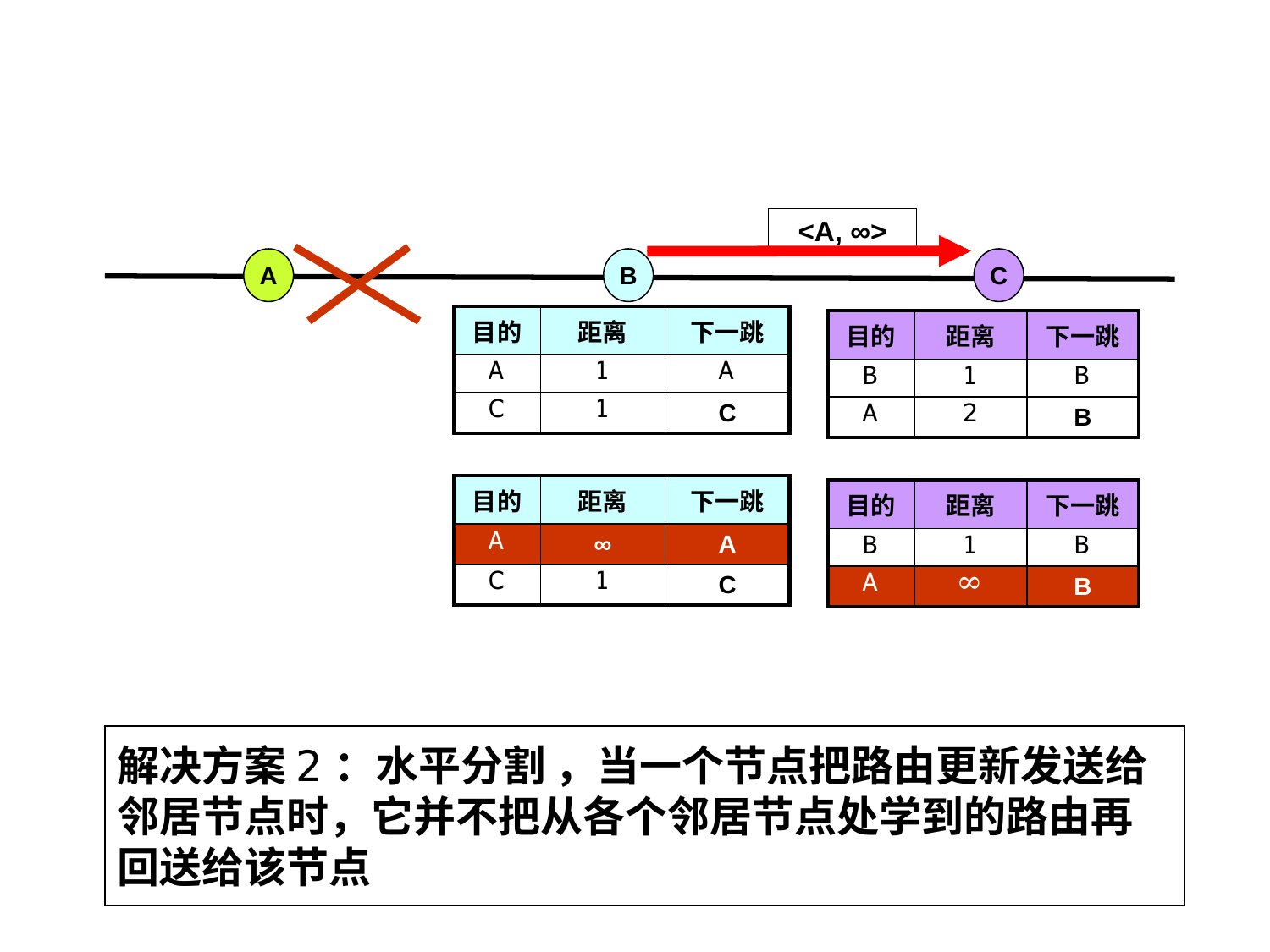

<A, ∞>

A
B
C

| 目的 | 距离 | 下一跳 |
| --- | --- | --- |
| A | 1 | A |
| C | 1 | C |
| 目的 | 距离 | 下一跳 |
| --- | --- | --- |
| B | 1 | B |
| A | 2 | B |
| 目的 | 距离 | 下一跳 |
| --- | --- | --- |
| A | ∞ | A |
| C | 1 | C |
| 目的 | 距离 | 下一跳 |
| --- | --- | --- |
| B | 1 | B |
| A | ∞ | B |
解决方案2：水平分割 ，当一个节点把路由更新发送给邻居节点时，它并不把从各个邻居节点处学到的路由再回送给该节点
22